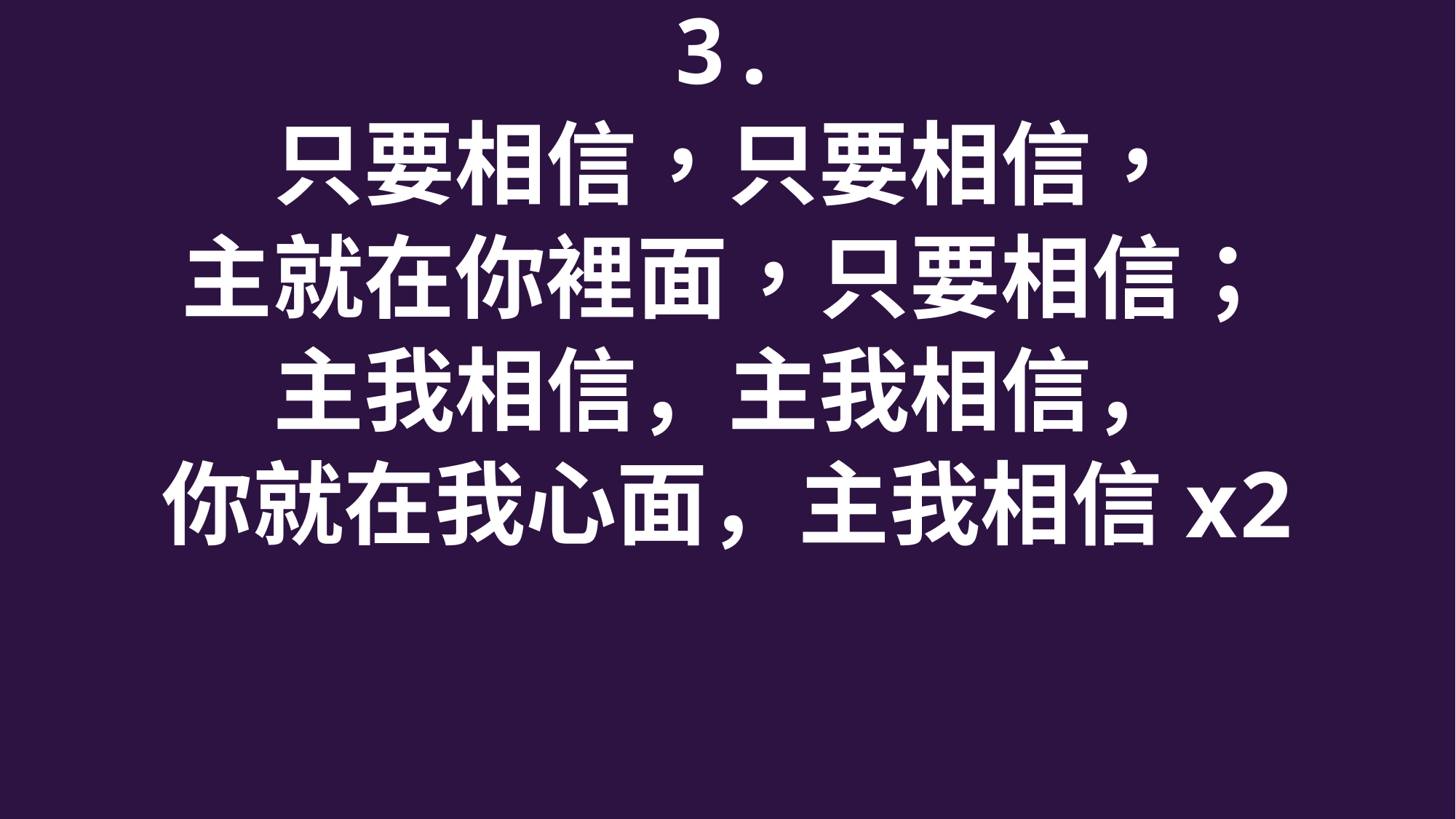

3.
只要相信，只要相信，
主就在你裡面，只要相信；
主我相信，主我相信，
你就在我心面，主我相信x2